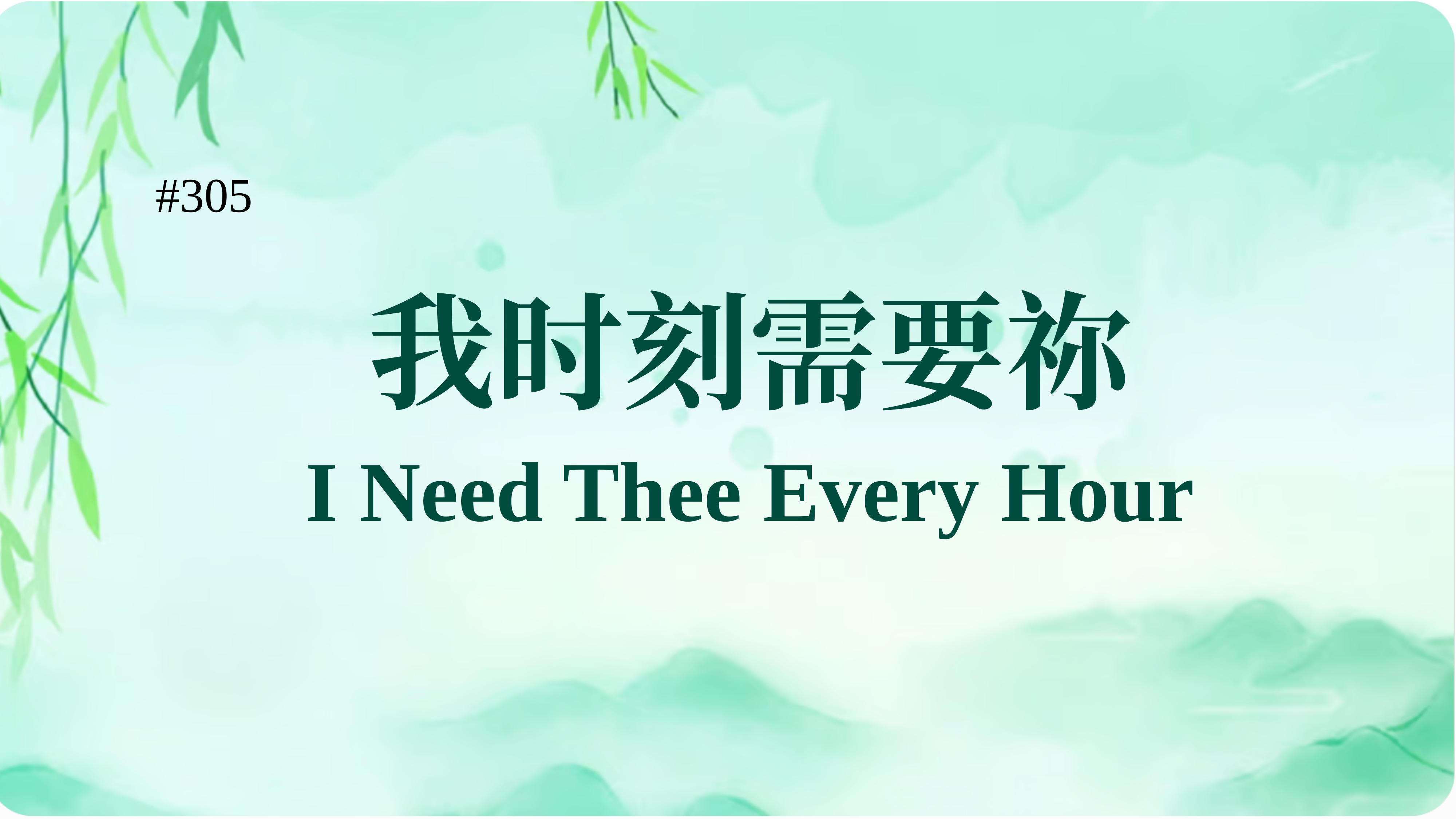

#305
我时刻需要祢
I Need Thee Every Hour